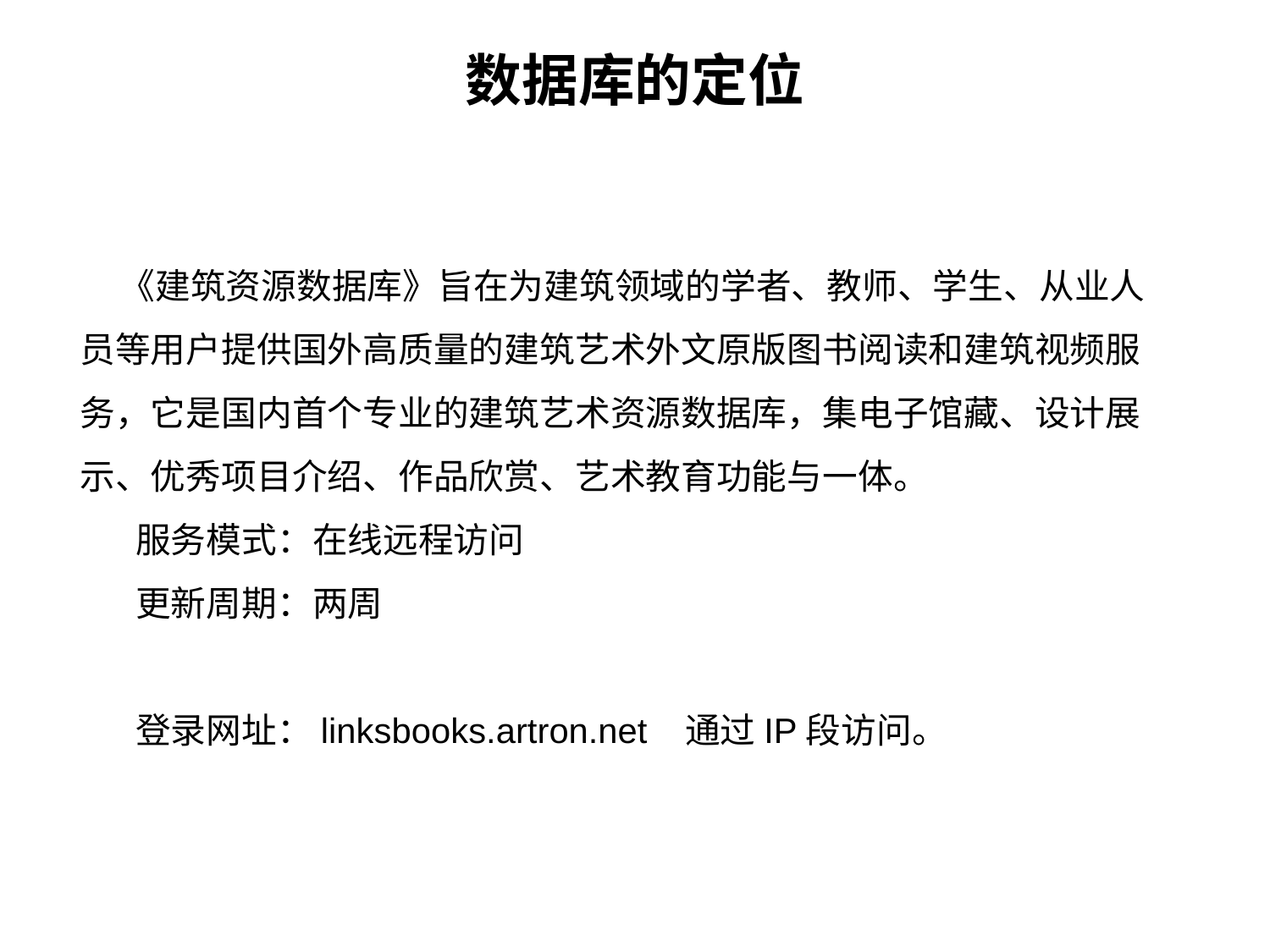

# 数据库的定位

    《建筑资源数据库》旨在为建筑领域的学者、教师、学生、从业人员等用户提供国外高质量的建筑艺术外文原版图书阅读和建筑视频服务，它是国内首个专业的建筑艺术资源数据库，集电子馆藏、设计展示、优秀项目介绍、作品欣赏、艺术教育功能与一体。
      服务模式：在线远程访问
      更新周期：两周

      登录网址：linksbooks.artron.net   通过IP段访问。